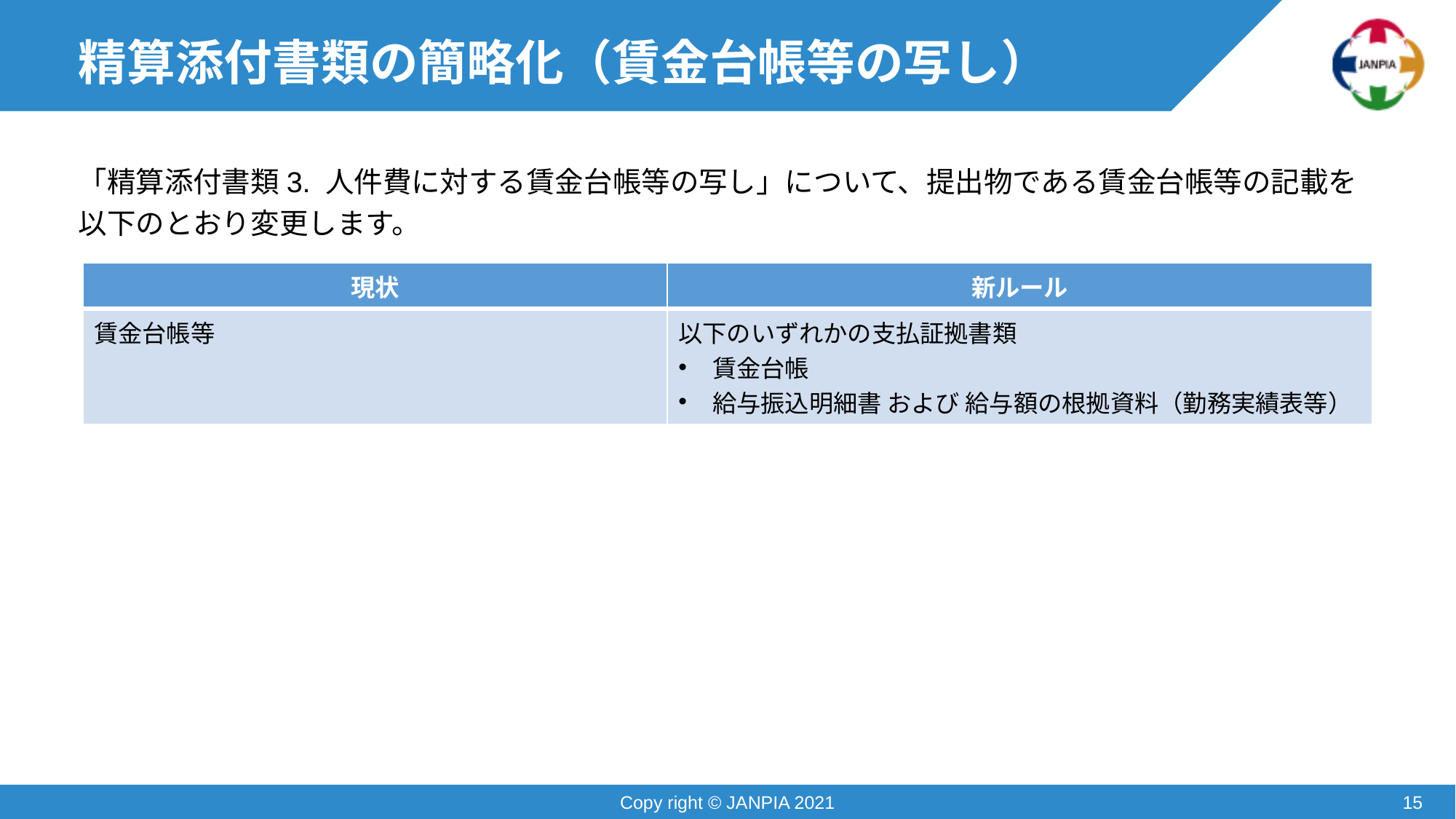

# 精算添付書類の簡略化（賃金台帳等の写し）
「精算添付書類3. 人件費に対する賃金台帳等の写し」について、提出物である賃金台帳等の記載を以下のとおり変更します。

| 現状 | 新ルール |
| --- | --- |
| 賃金台帳等 | 以下のいずれかの支払証拠書類 賃金台帳 給与振込明細書 および 給与額の根拠資料（勤務実績表等） |
Copy right © JANPIA 2021
15